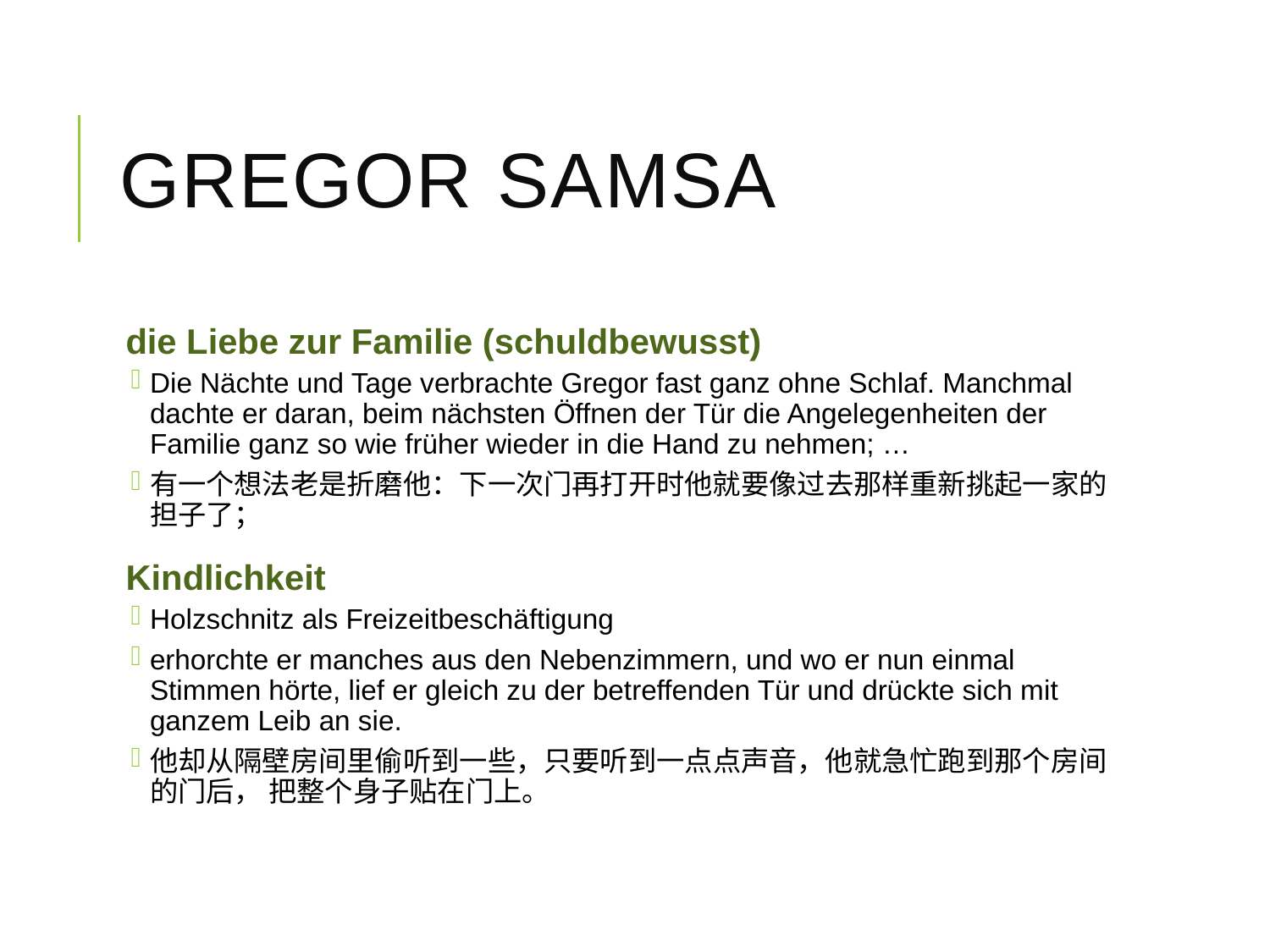

# Gregor Samsa
die Liebe zur Familie (schuldbewusst)
Die Nächte und Tage verbrachte Gregor fast ganz ohne Schlaf. Manchmal dachte er daran, beim nächsten Öffnen der Tür die Angelegenheiten der Familie ganz so wie früher wieder in die Hand zu nehmen; …
有一个想法老是折磨他：下一次门再打开时他就要像过去那样重新挑起一家的担子了；
Kindlichkeit
Holzschnitz als Freizeitbeschäftigung
erhorchte er manches aus den Nebenzimmern, und wo er nun einmal Stimmen hörte, lief er gleich zu der betreffenden Tür und drückte sich mit ganzem Leib an sie.
他却从隔壁房间里偷听到一些，只要听到一点点声音，他就急忙跑到那个房间的门后， 把整个身子贴在门上。